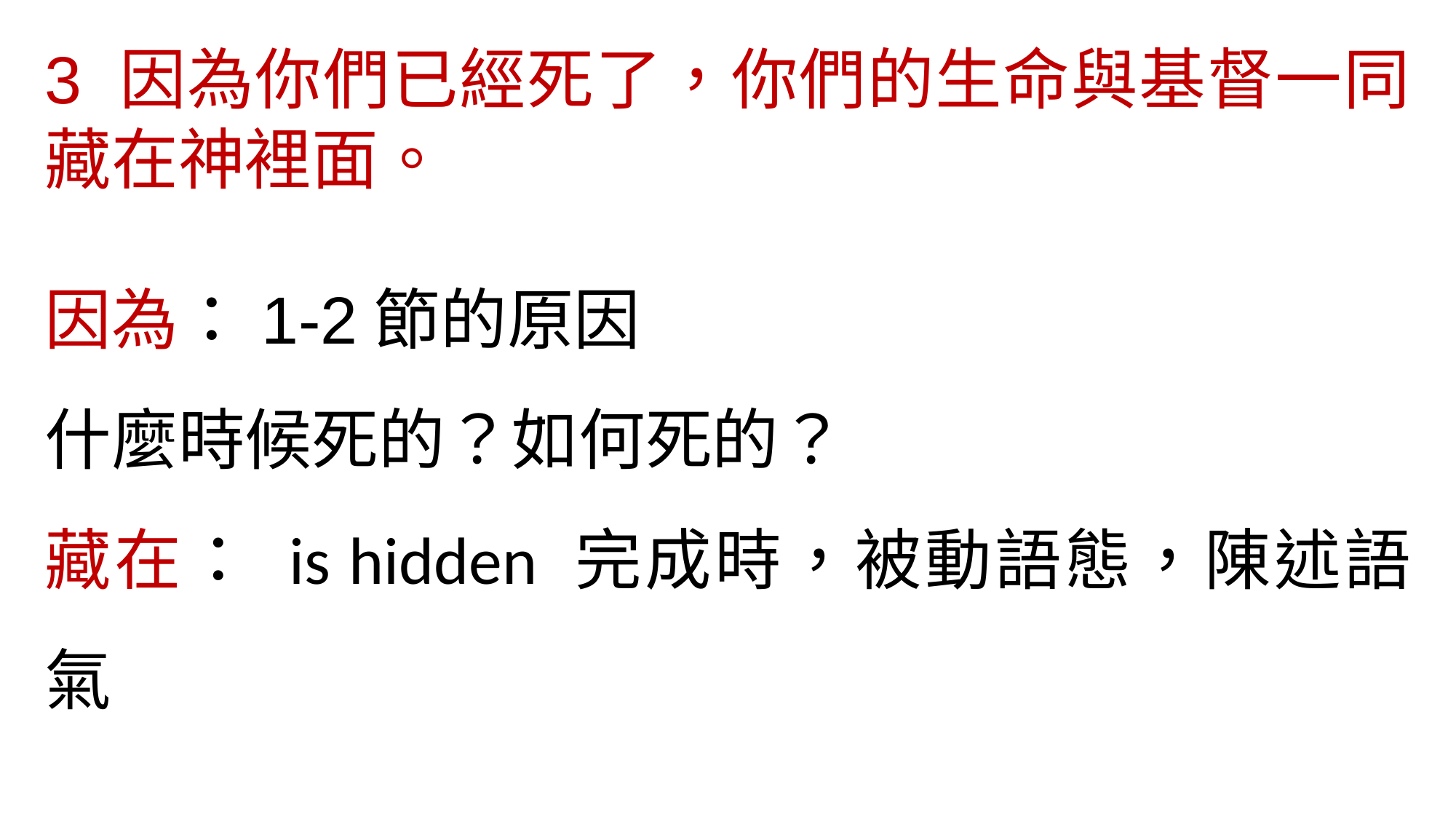

3 因為你們已經死了，你們的生命與基督一同藏在神裡面。

因為：1-2節的原因
什麼時候死的？如何死的？
藏在： is hidden 完成時，被動語態，陳述語氣